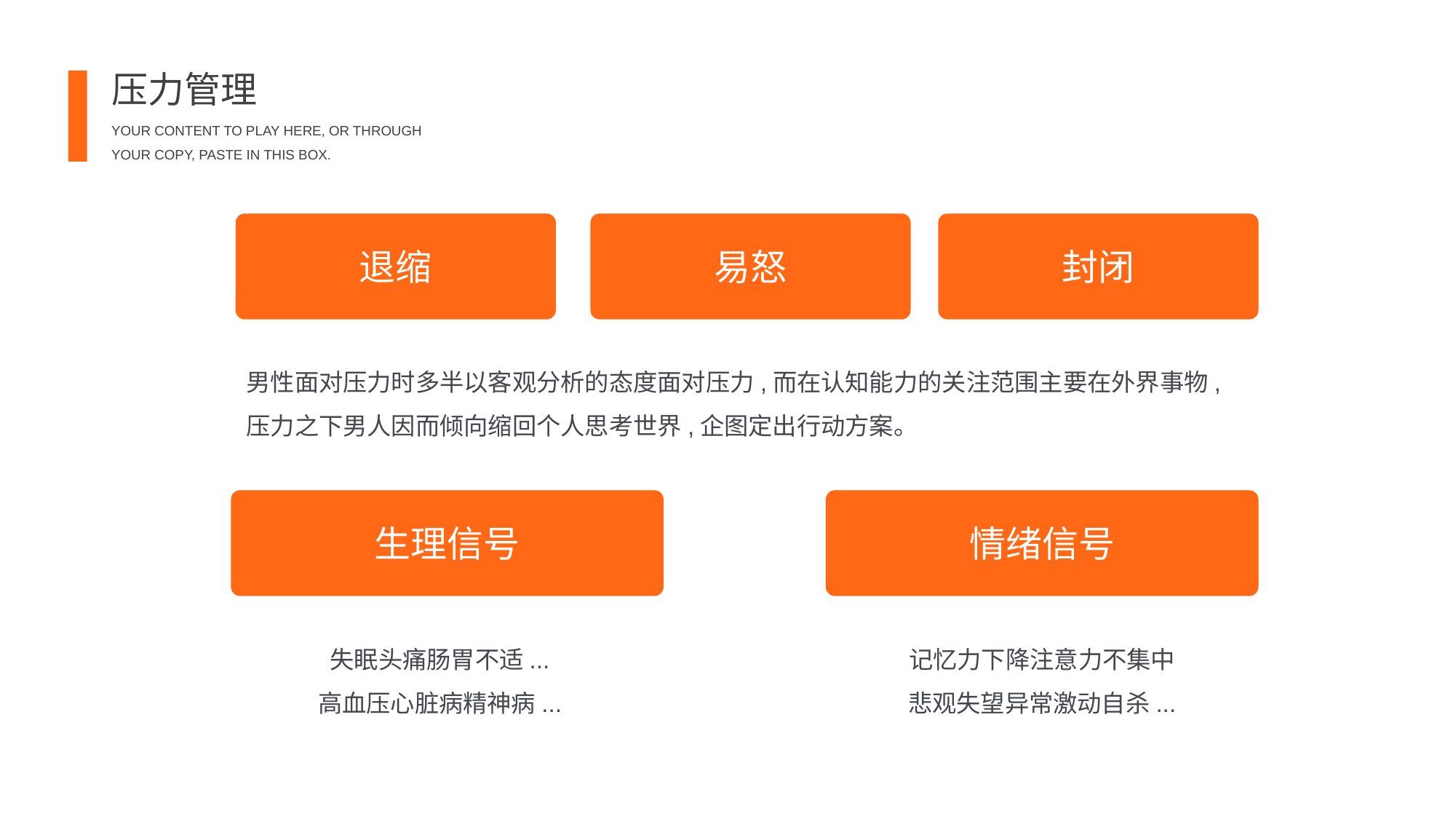

压力管理
YOUR CONTENT TO PLAY HERE, OR THROUGH YOUR COPY, PASTE IN THIS BOX.

封闭

退缩

易怒
男性面对压力时多半以客观分析的态度面对压力,而在认知能力的关注范围主要在外界事物,压力之下男人因而倾向缩回个人思考世界,企图定出行动方案。

生理信号

情绪信号
失眠头痛肠胃不适...
高血压心脏病精神病...
记忆力下降注意力不集中
悲观失望异常激动自杀...